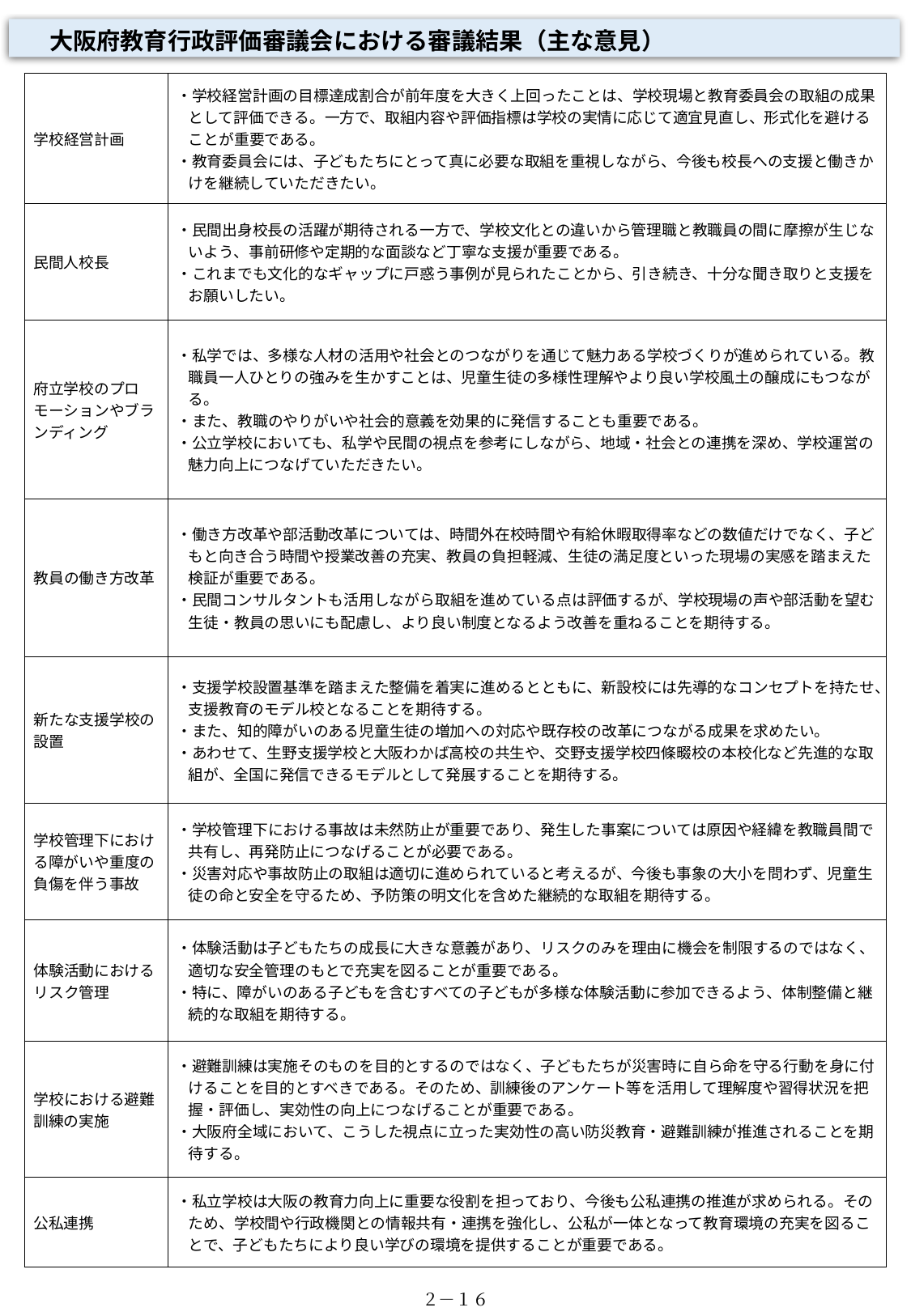

大阪府教育行政評価審議会における審議結果（主な意見）
| 学校経営計画 | ・学校経営計画の目標達成割合が前年度を大きく上回ったことは、学校現場と教育委員会の取組の成果として評価できる。一方で、取組内容や評価指標は学校の実情に応じて適宜見直し、形式化を避けることが重要である。 ・教育委員会には、子どもたちにとって真に必要な取組を重視しながら、今後も校長への支援と働きかけを継続していただきたい。 |
| --- | --- |
| 民間人校長 | ・民間出身校長の活躍が期待される一方で、学校文化との違いから管理職と教職員の間に摩擦が生じないよう、事前研修や定期的な面談など丁寧な支援が重要である。 ・これまでも文化的なギャップに戸惑う事例が見られたことから、引き続き、十分な聞き取りと支援をお願いしたい。 |
| 府立学校のプロモーションやブランディング | ・私学では、多様な人材の活用や社会とのつながりを通じて魅力ある学校づくりが進められている。教職員一人ひとりの強みを生かすことは、児童生徒の多様性理解やより良い学校風土の醸成にもつながる。 ・また、教職のやりがいや社会的意義を効果的に発信することも重要である。 ・公立学校においても、私学や民間の視点を参考にしながら、地域・社会との連携を深め、学校運営の魅力向上につなげていただきたい。 |
| 教員の働き方改革 | ・働き方改革や部活動改革については、時間外在校時間や有給休暇取得率などの数値だけでなく、子どもと向き合う時間や授業改善の充実、教員の負担軽減、生徒の満足度といった現場の実感を踏まえた検証が重要である。 ・民間コンサルタントも活用しながら取組を進めている点は評価するが、学校現場の声や部活動を望む生徒・教員の思いにも配慮し、より良い制度となるよう改善を重ねることを期待する。 |
| 新たな支援学校の設置 | ・支援学校設置基準を踏まえた整備を着実に進めるとともに、新設校には先導的なコンセプトを持たせ、支援教育のモデル校となることを期待する。 ・また、知的障がいのある児童生徒の増加への対応や既存校の改革につながる成果を求めたい。 ・あわせて、生野支援学校と大阪わかば高校の共生や、交野支援学校四條畷校の本校化など先進的な取組が、全国に発信できるモデルとして発展することを期待する。 |
| 学校管理下における障がいや重度の負傷を伴う事故 | ・学校管理下における事故は未然防止が重要であり、発生した事案については原因や経緯を教職員間で共有し、再発防止につなげることが必要である。 ・災害対応や事故防止の取組は適切に進められていると考えるが、今後も事象の大小を問わず、児童生徒の命と安全を守るため、予防策の明文化を含めた継続的な取組を期待する。 |
| 体験活動におけるリスク管理 | ・体験活動は子どもたちの成長に大きな意義があり、リスクのみを理由に機会を制限するのではなく、適切な安全管理のもとで充実を図ることが重要である。 ・特に、障がいのある子どもを含むすべての子どもが多様な体験活動に参加できるよう、体制整備と継続的な取組を期待する。 |
| 学校における避難訓練の実施 | ・避難訓練は実施そのものを目的とするのではなく、子どもたちが災害時に自ら命を守る行動を身に付けることを目的とすべきである。そのため、訓練後のアンケート等を活用して理解度や習得状況を把握・評価し、実効性の向上につなげることが重要である。 ・大阪府全域において、こうした視点に立った実効性の高い防災教育・避難訓練が推進されることを期待する。 |
| 公私連携 | ・私立学校は大阪の教育力向上に重要な役割を担っており、今後も公私連携の推進が求められる。そのため、学校間や行政機関との情報共有・連携を強化し、公私が一体となって教育環境の充実を図ることで、子どもたちにより良い学びの環境を提供することが重要である。 |
２－１６